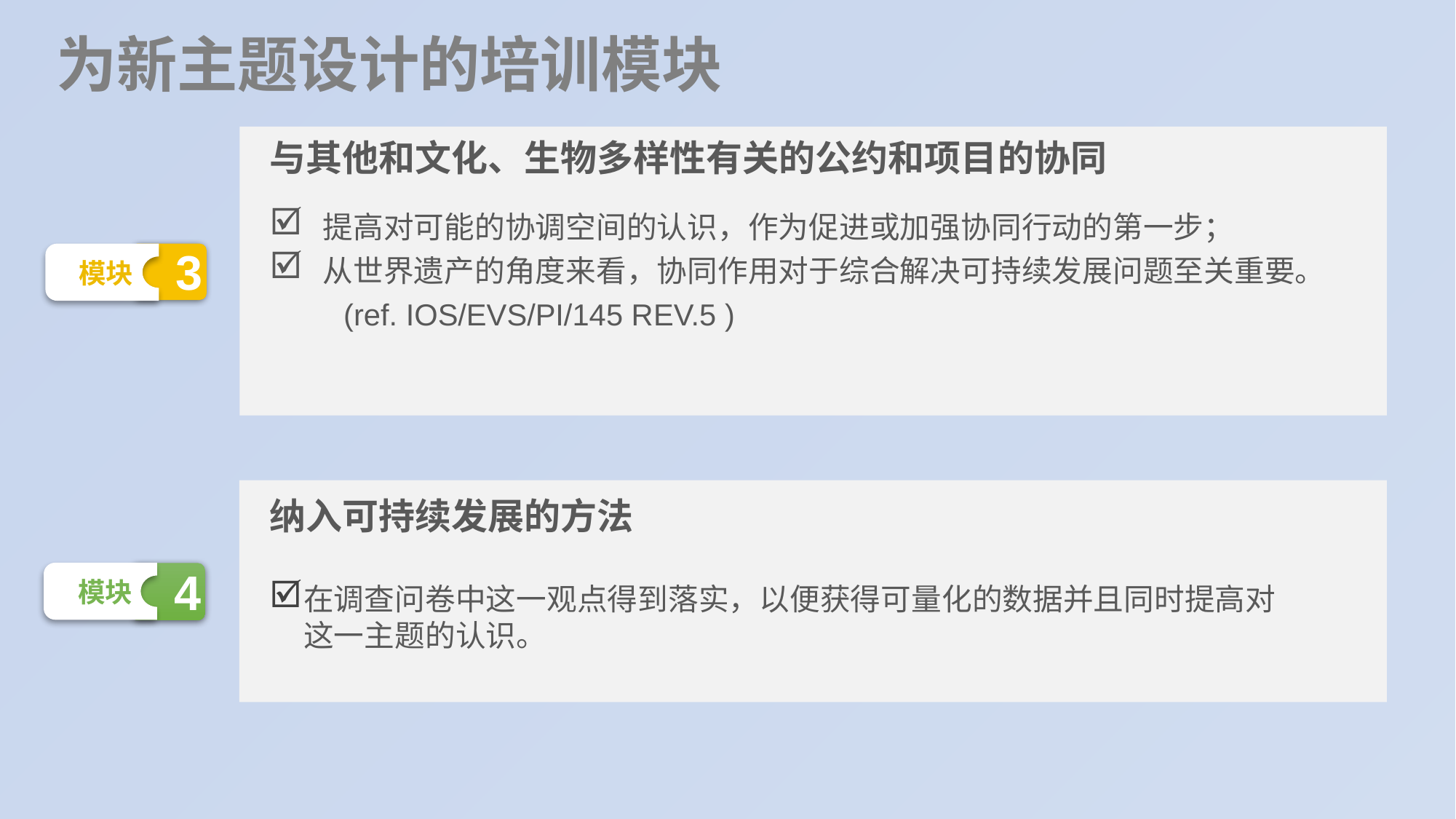

为新主题设计的培训模块
与其他和文化、生物多样性有关的公约和项目的协同

提高对可能的协调空间的认识，作为促进或加强协同行动的第一步；
从世界遗产的角度来看，协同作用对于综合解决可持续发展问题至关重要。  (ref. IOS/EVS/PI/145 REV.5 )

3

模块
纳入可持续发展的方法

在调查问卷中这一观点得到落实，以便获得可量化的数据并且同时提高对这一主题的认识。

4

模块